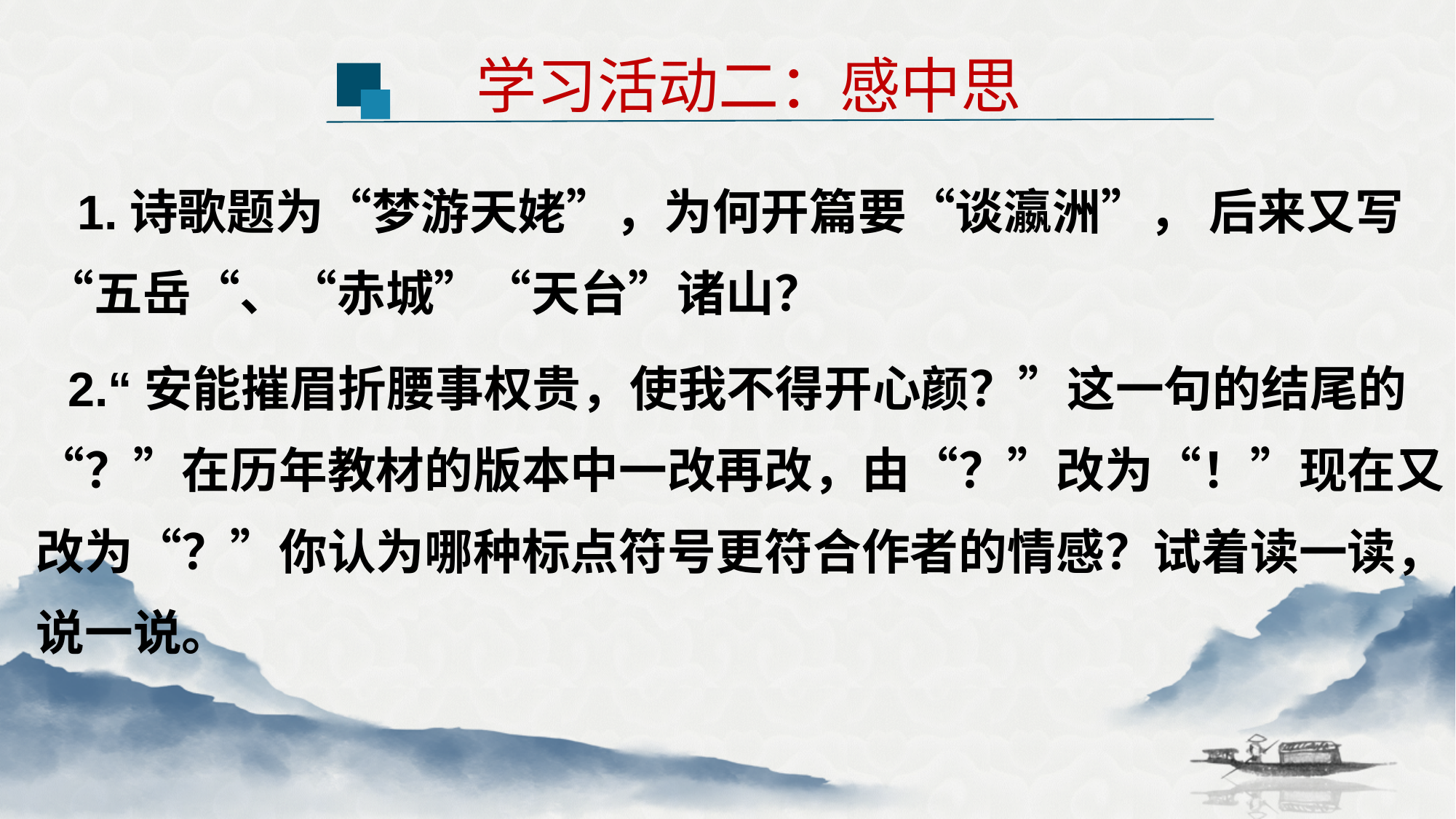

学习活动二：感中思

1.诗歌题为“梦游天姥”，为何开篇要“谈瀛洲”， 后来又写“五岳“、“赤城”“天台”诸山？
2.“安能摧眉折腰事权贵，使我不得开心颜？”这一句的结尾的“？”在历年教材的版本中一改再改，由“？”改为“！”现在又改为“？”你认为哪种标点符号更符合作者的情感？试着读一读，说一说。